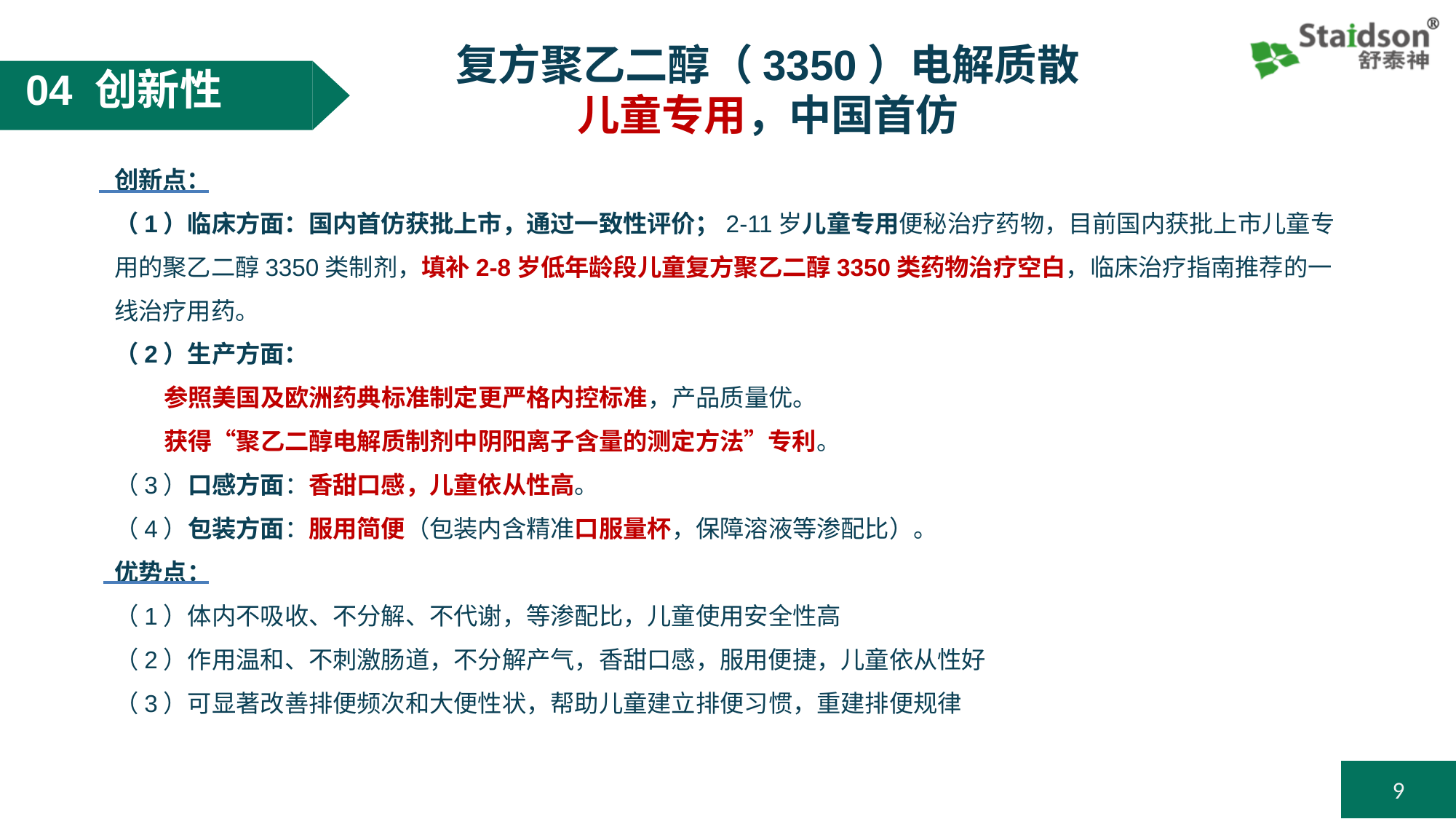

复方聚乙二醇（3350）电解质散
儿童专用，中国首仿
04 创新性

创新点：
（1）临床方面：国内首仿获批上市，通过一致性评价；2-11岁儿童专用便秘治疗药物，目前国内获批上市儿童专用的聚乙二醇3350类制剂，填补2-8岁低年龄段儿童复方聚乙二醇3350类药物治疗空白，临床治疗指南推荐的一线治疗用药。
（2）生产方面：
        参照美国及欧洲药典标准制定更严格内控标准，产品质量优。
        获得“聚乙二醇电解质制剂中阴阳离子含量的测定方法”专利。
（3）口感方面：香甜口感，儿童依从性高。
（4）包装方面：服用简便（包装内含精准口服量杯，保障溶液等渗配比）。
优势点：
（1）体内不吸收、不分解、不代谢，等渗配比，儿童使用安全性高
（2）作用温和、不刺激肠道，不分解产气，香甜口感，服用便捷，儿童依从性好
（3）可显著改善排便频次和大便性状，帮助儿童建立排便习惯，重建排便规律